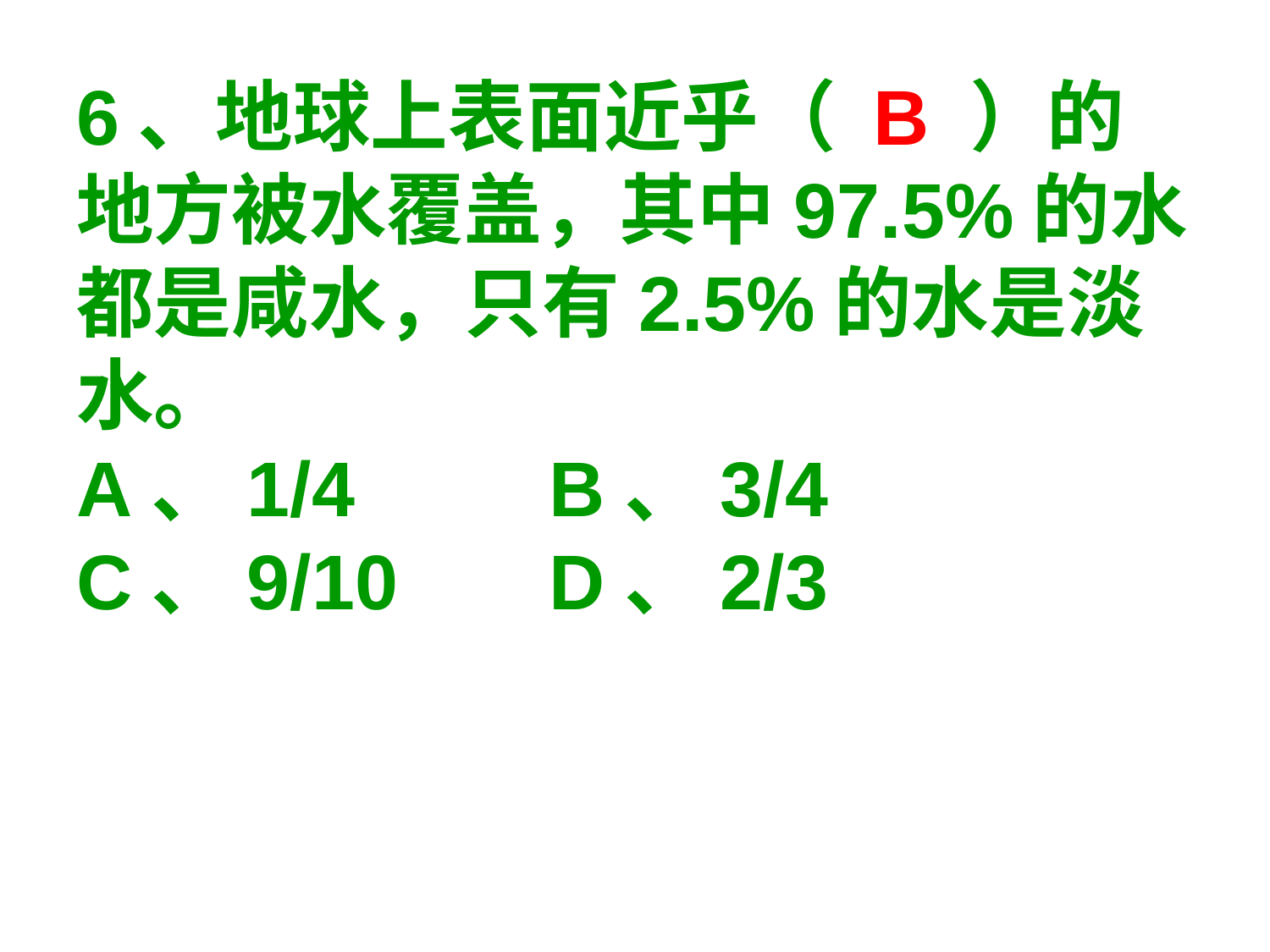

# 6、地球上表面近乎（ B ）的地方被水覆盖，其中97.5%的水都是咸水，只有2.5%的水是淡水。 A、1/4         B、3/4 C、9/10       D、2/3